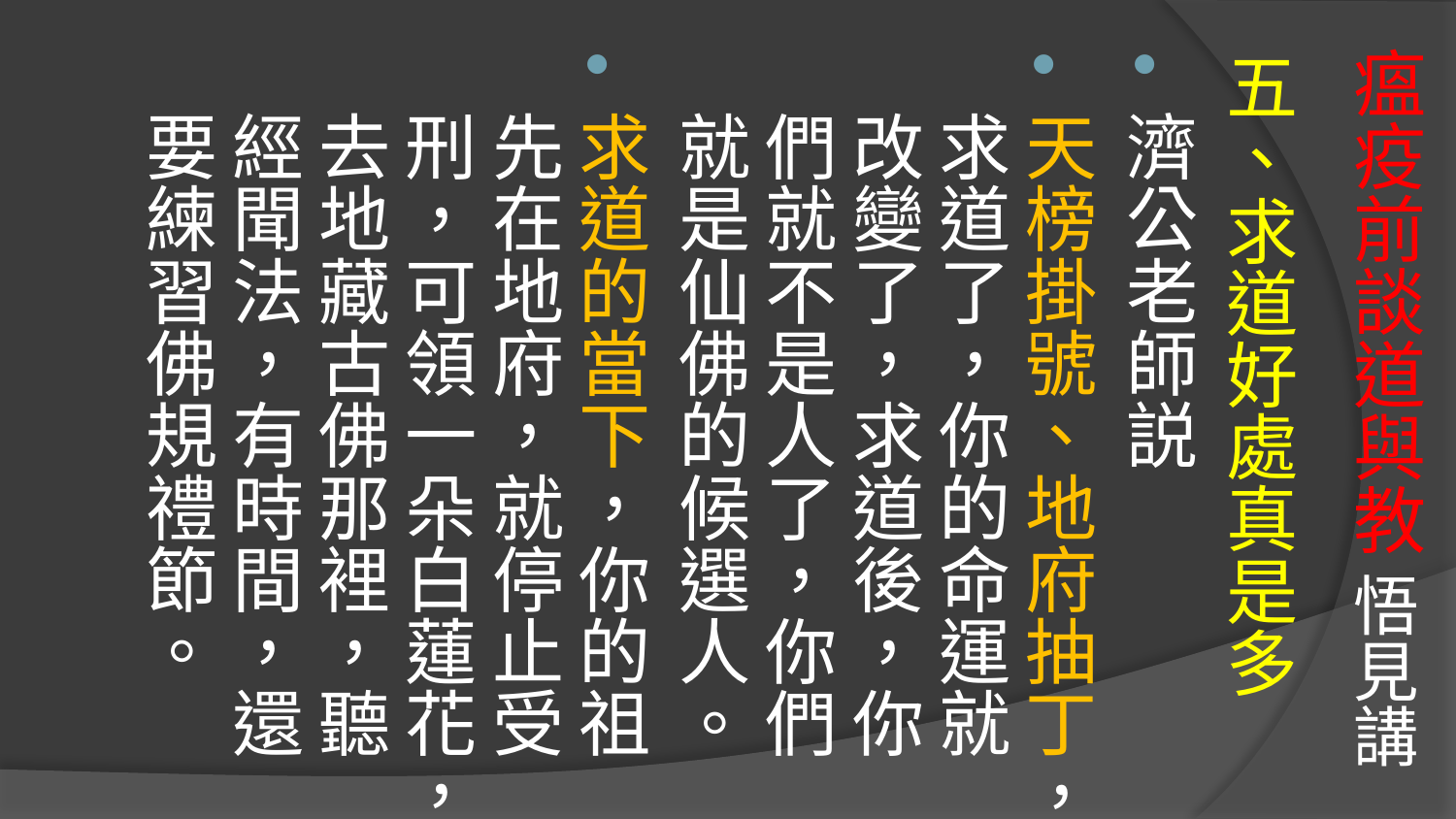

# 瘟疫前談道與教 悟見講
五、求道好處真是多
濟公老師説
天榜掛號、地府抽丁，求道了，你的命運就改變了，求道後，你們就不是人了，你們就是仙佛的候選人。
求道的當下，你的祖先在地府，就停止受刑，可領一朵白蓮花，去地藏古佛那裡，聽經聞法，有時間，還要練習佛規禮節。